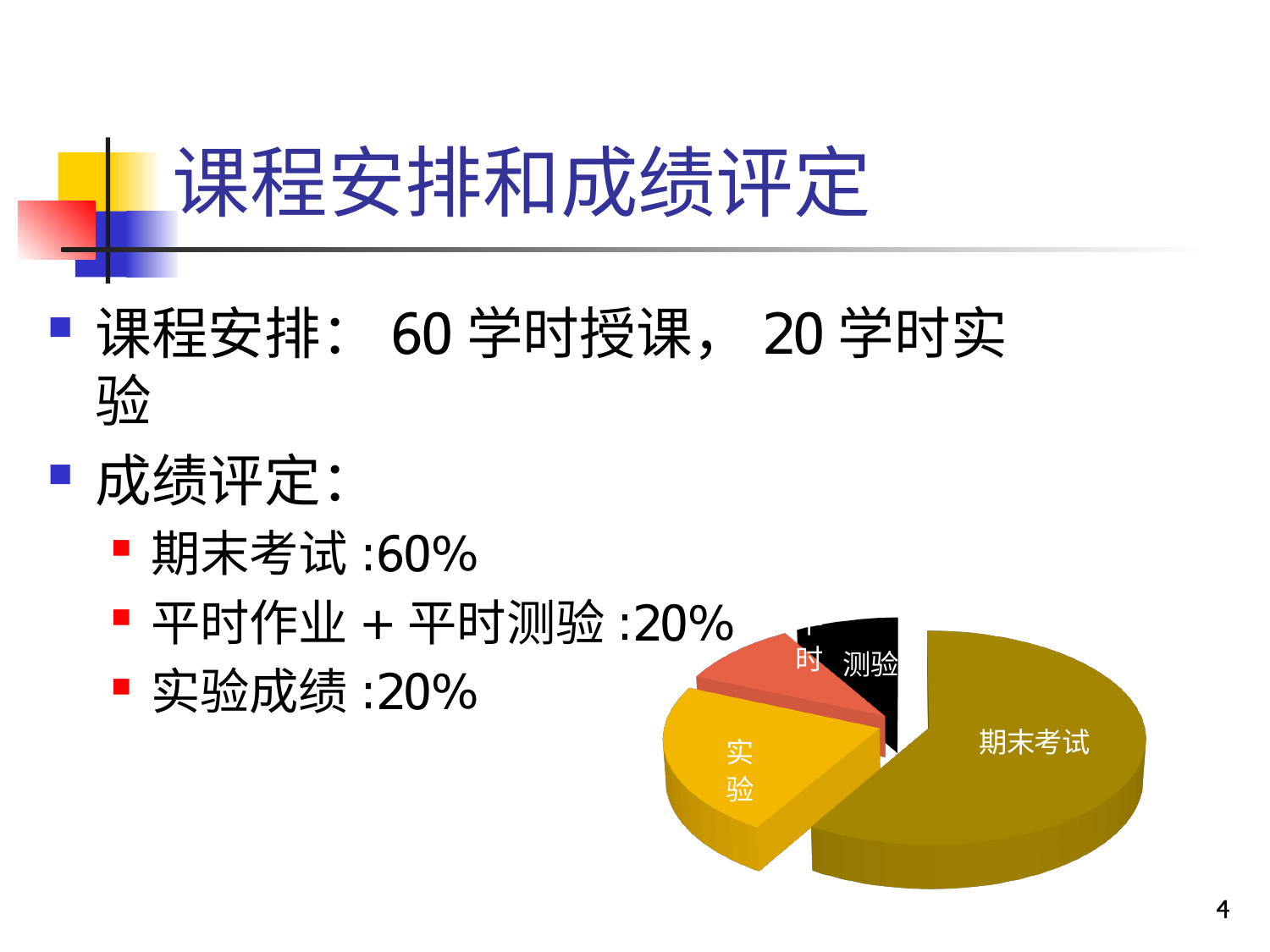

# 课程安排和成绩评定
课程安排：60学时授课，20学时实验
成绩评定：
期末考试:60%
平时作业+平时测验:20%
实验成绩:20%

[unsupported chart]

4